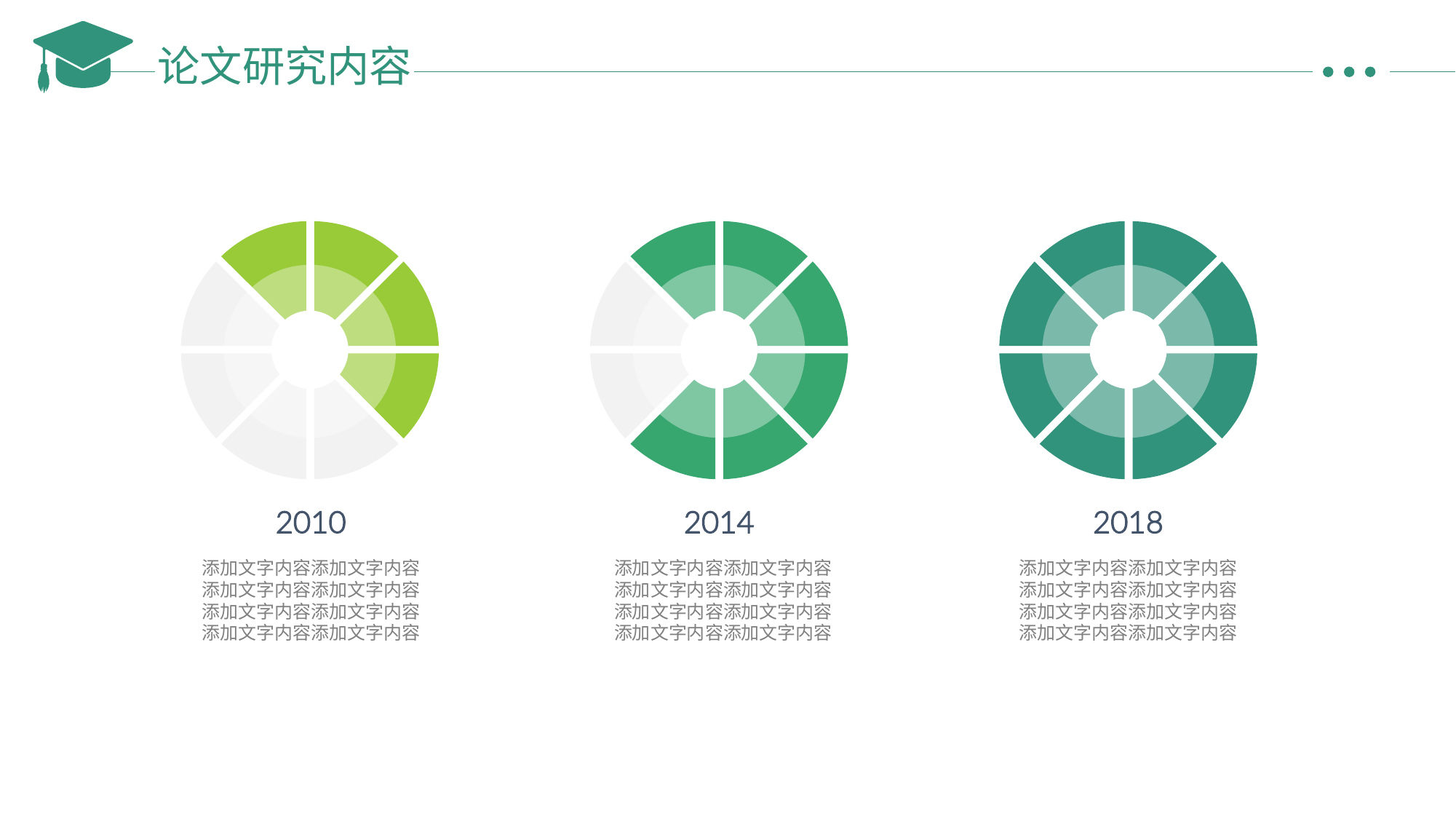

论文研究内容

2010
2014
2018
添加文字内容添加文字内容
添加文字内容添加文字内容
添加文字内容添加文字内容
添加文字内容添加文字内容
添加文字内容添加文字内容
添加文字内容添加文字内容
添加文字内容添加文字内容
添加文字内容添加文字内容
添加文字内容添加文字内容
添加文字内容添加文字内容
添加文字内容添加文字内容
添加文字内容添加文字内容